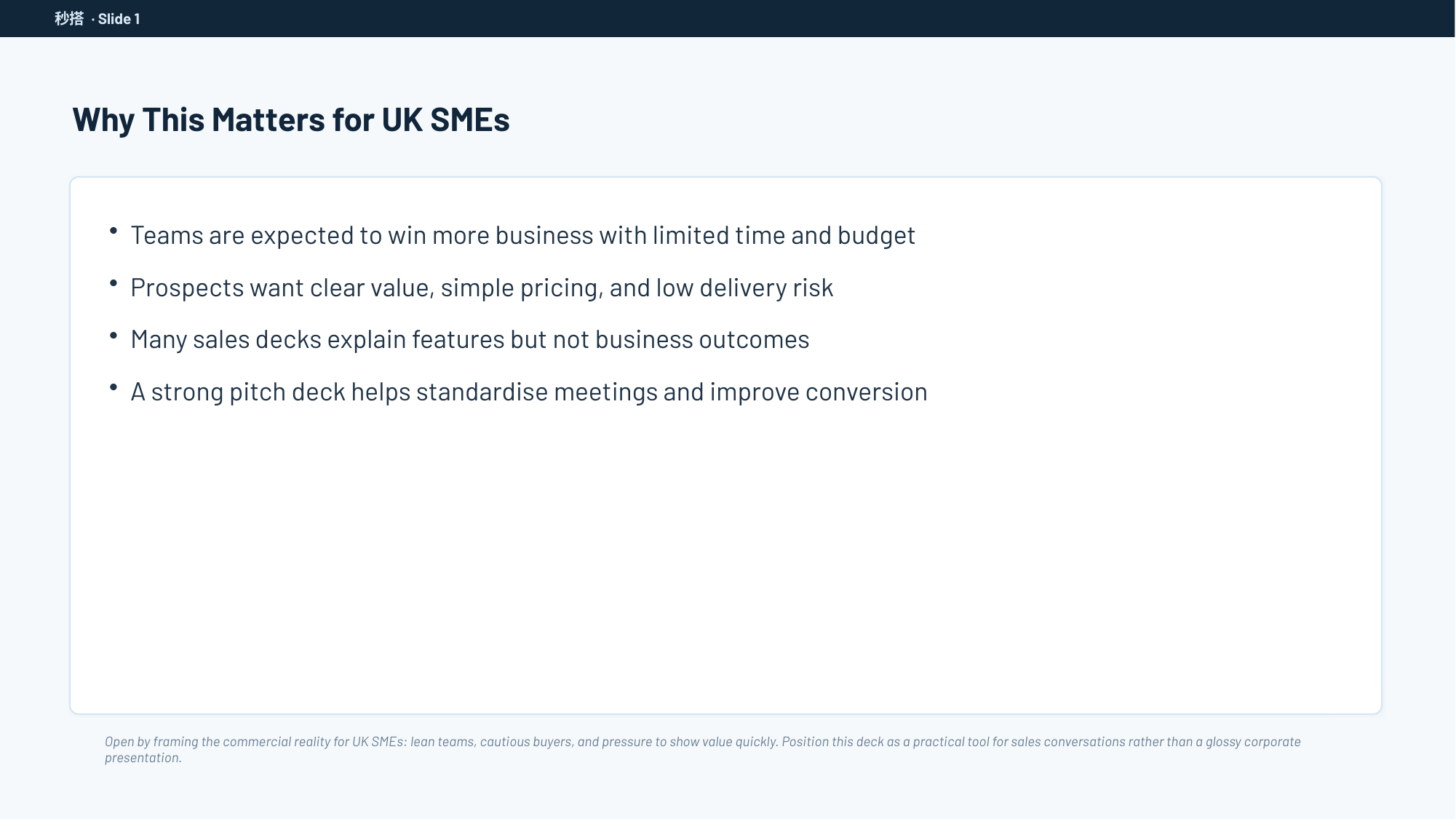

秒搭 · Slide 1
Why This Matters for UK SMEs

Teams are expected to win more business with limited time and budget
Prospects want clear value, simple pricing, and low delivery risk
Many sales decks explain features but not business outcomes
A strong pitch deck helps standardise meetings and improve conversion
Open by framing the commercial reality for UK SMEs: lean teams, cautious buyers, and pressure to show value quickly. Position this deck as a practical tool for sales conversations rather than a glossy corporate presentation.